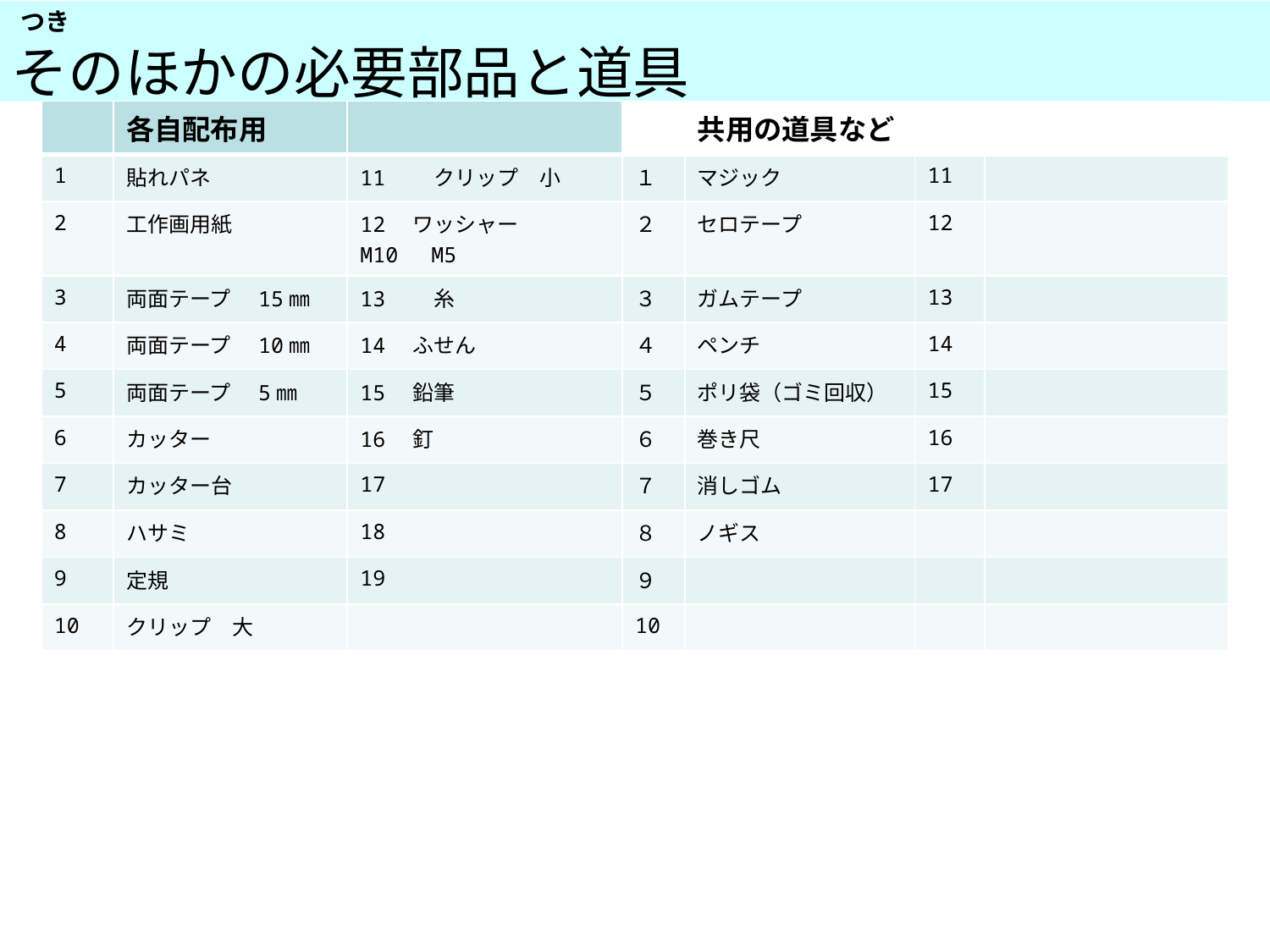

つき
そのほかの必要部品と道具
|  | 各自配布用 |  |  | 共用の道具など |  |  |
| --- | --- | --- | --- | --- | --- | --- |
| 1 | 貼れパネ | 11　　クリップ　小 | １ | マジック | 11 |  |
| 2 | 工作画用紙 | 12　ワッシャー　M10　M5 | ２ | セロテープ | 12 |  |
| 3 | 両面テープ　15㎜ | 13　　糸 | ３ | ガムテープ | 13 |  |
| 4 | 両面テープ　10㎜ | 14　ふせん | ４ | ペンチ | 14 |  |
| 5 | 両面テープ　5㎜ | 15　鉛筆 | ５ | ポリ袋（ゴミ回収） | 15 |  |
| 6 | カッター | 16　釘 | ６ | 巻き尺 | 16 |  |
| 7 | カッター台 | 17 | ７ | 消しゴム | 17 |  |
| 8 | ハサミ | 18 | ８ | ノギス |  |  |
| 9 | 定規 | 19 | ９ |  |  |  |
| 10 | クリップ　大 |  | 10 |  |  |  |